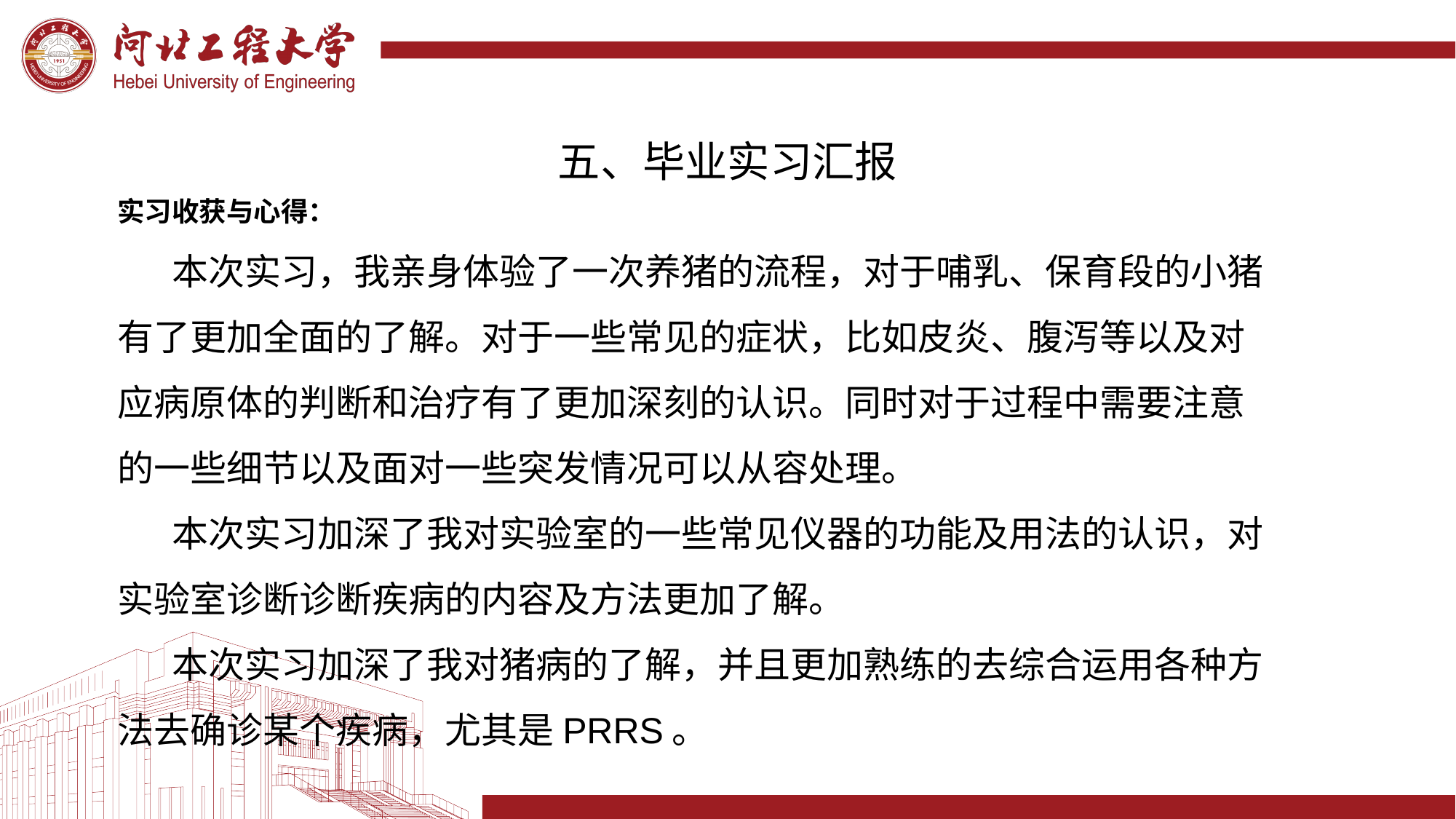

五、毕业实习汇报
实习收获与心得：
本次实习，我亲身体验了一次养猪的流程，对于哺乳、保育段的小猪有了更加全面的了解。对于一些常见的症状，比如皮炎、腹泻等以及对应病原体的判断和治疗有了更加深刻的认识。同时对于过程中需要注意的一些细节以及面对一些突发情况可以从容处理。
本次实习加深了我对实验室的一些常见仪器的功能及用法的认识，对实验室诊断诊断疾病的内容及方法更加了解。
本次实习加深了我对猪病的了解，并且更加熟练的去综合运用各种方法去确诊某个疾病，尤其是PRRS。